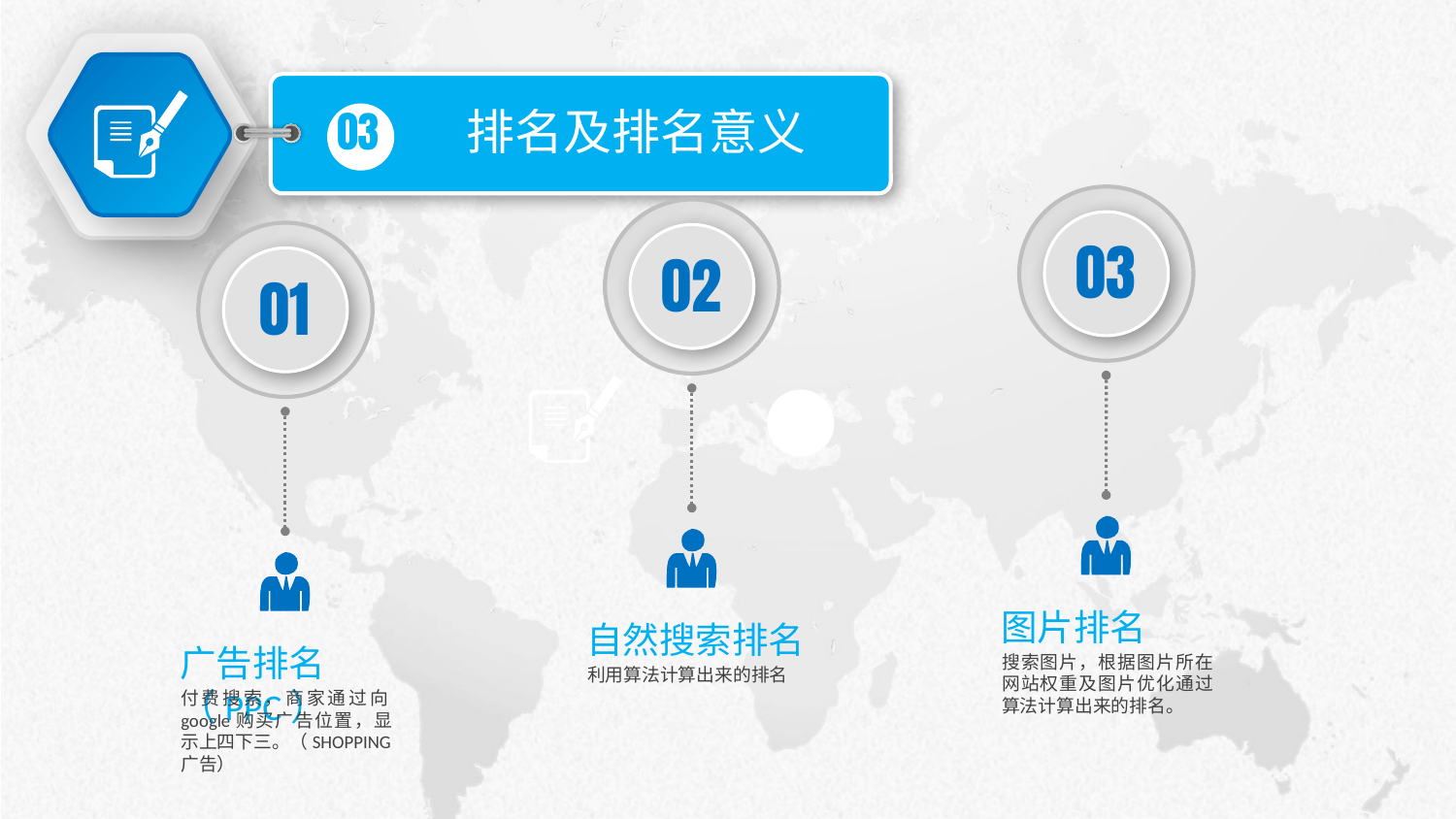

排名及排名意义

03

03
02
01

图片排名
搜索图片，根据图片所在网站权重及图片优化通过算法计算出来的排名。
自然搜索排名
利用算法计算出来的排名
广告排名（PPC）
付费搜索，商家通过向google购买广告位置，显示上四下三。（SHOPPING广告）